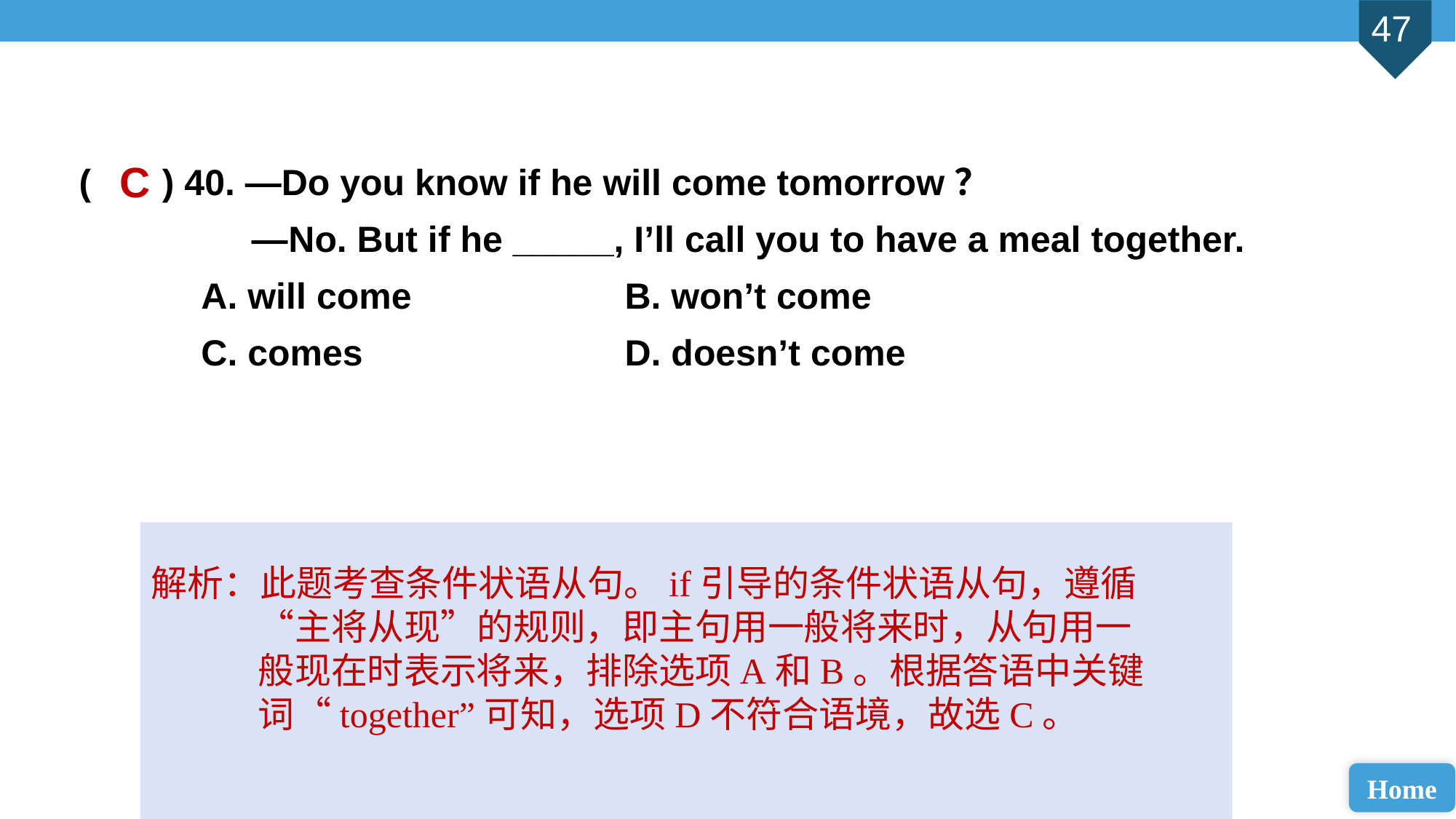

(       ) 40. —Do you know if he will come tomorrow？
                 —No. But if he _____, I’ll call you to have a meal together.
            A. will come 		B. won’t come
            C. comes 			D. doesn’t come
C

解析：此题考查条件状语从句。if引导的条件状语从句，遵循“主将从现”的规则，即主句用一般将来时，从句用一般现在时表示将来，排除选项A和B。根据答语中关键词“together”可知，选项D不符合语境，故选C。